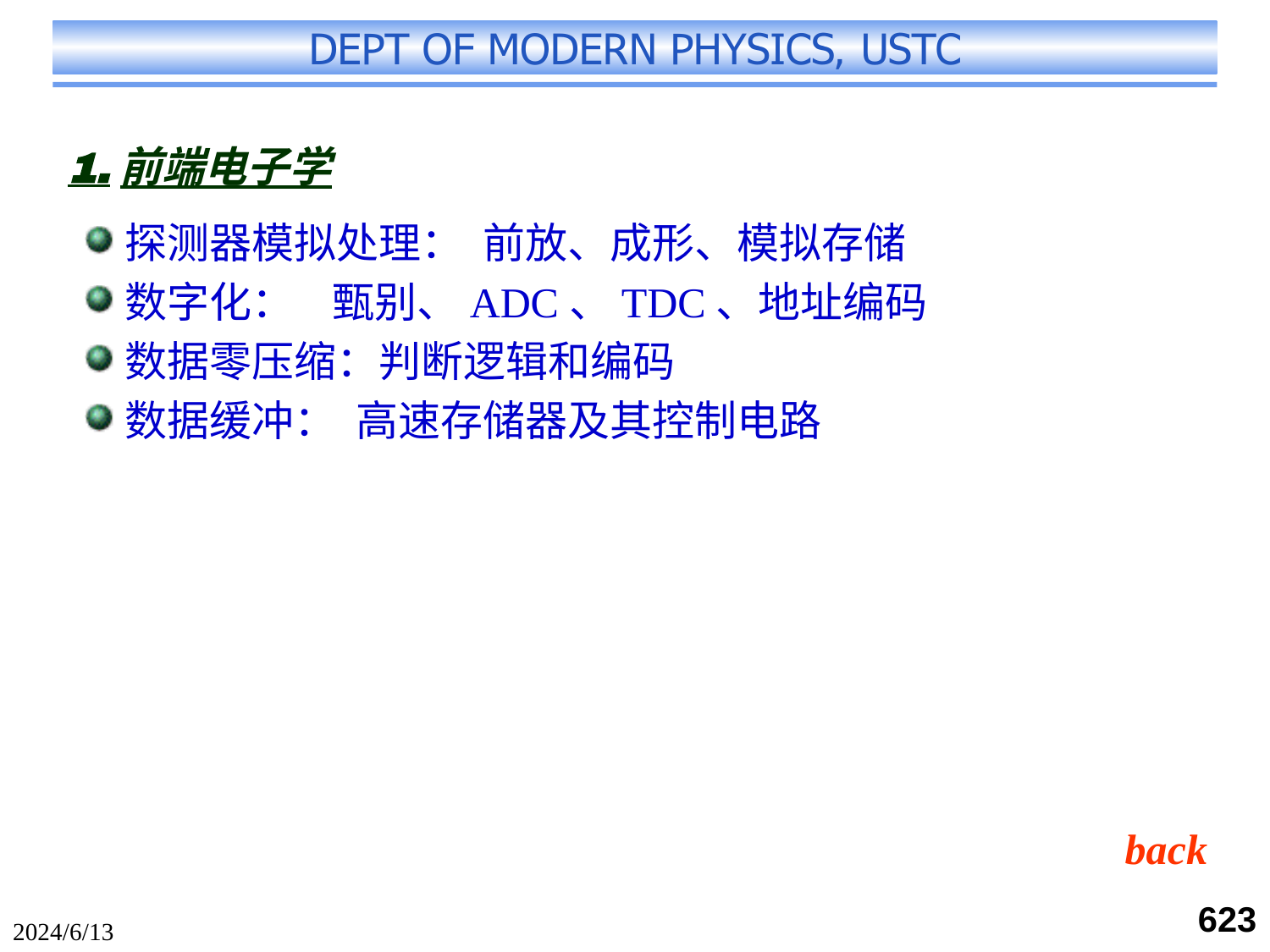

1.前端电子学
探测器模拟处理：  前放、成形、模拟存储
数字化：    甄别、ADC、TDC、地址编码
数据零压缩：判断逻辑和编码
数据缓冲：  高速存储器及其控制电路
back
623
2024/6/13